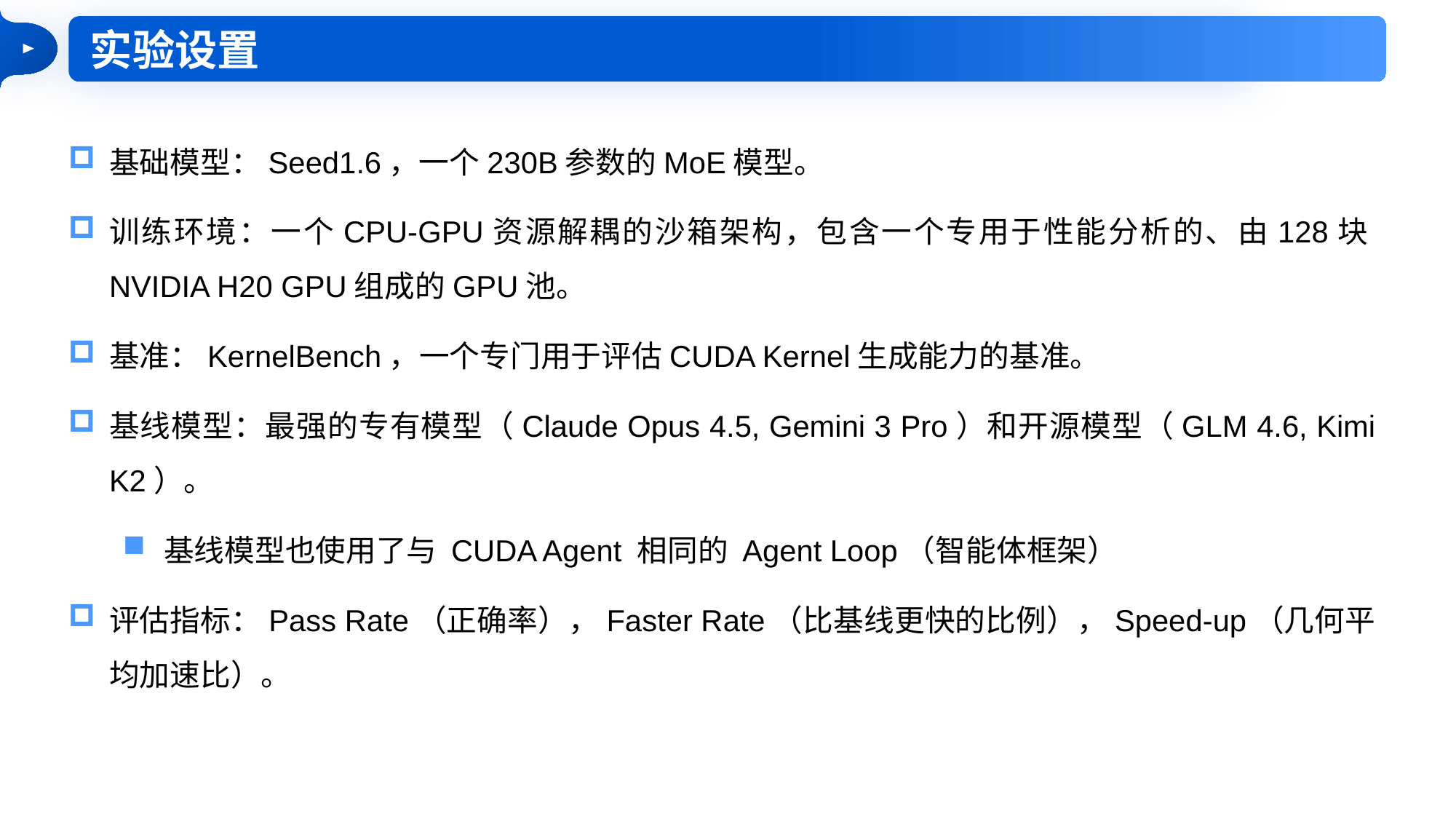

实验设置
基础模型：Seed1.6，一个230B参数的MoE模型。
训练环境：一个CPU-GPU资源解耦的沙箱架构，包含一个专用于性能分析的、由128块NVIDIA H20 GPU组成的GPU池。
基准：KernelBench，一个专门用于评估CUDA Kernel生成能力的基准。
基线模型：最强的专有模型（Claude Opus 4.5, Gemini 3 Pro）和开源模型（GLM 4.6, Kimi K2）。
基线模型也使用了与 CUDA Agent 相同的 Agent Loop（智能体框架）
评估指标：Pass Rate（正确率），Faster Rate（比基线更快的比例），Speed-up（几何平均加速比）。